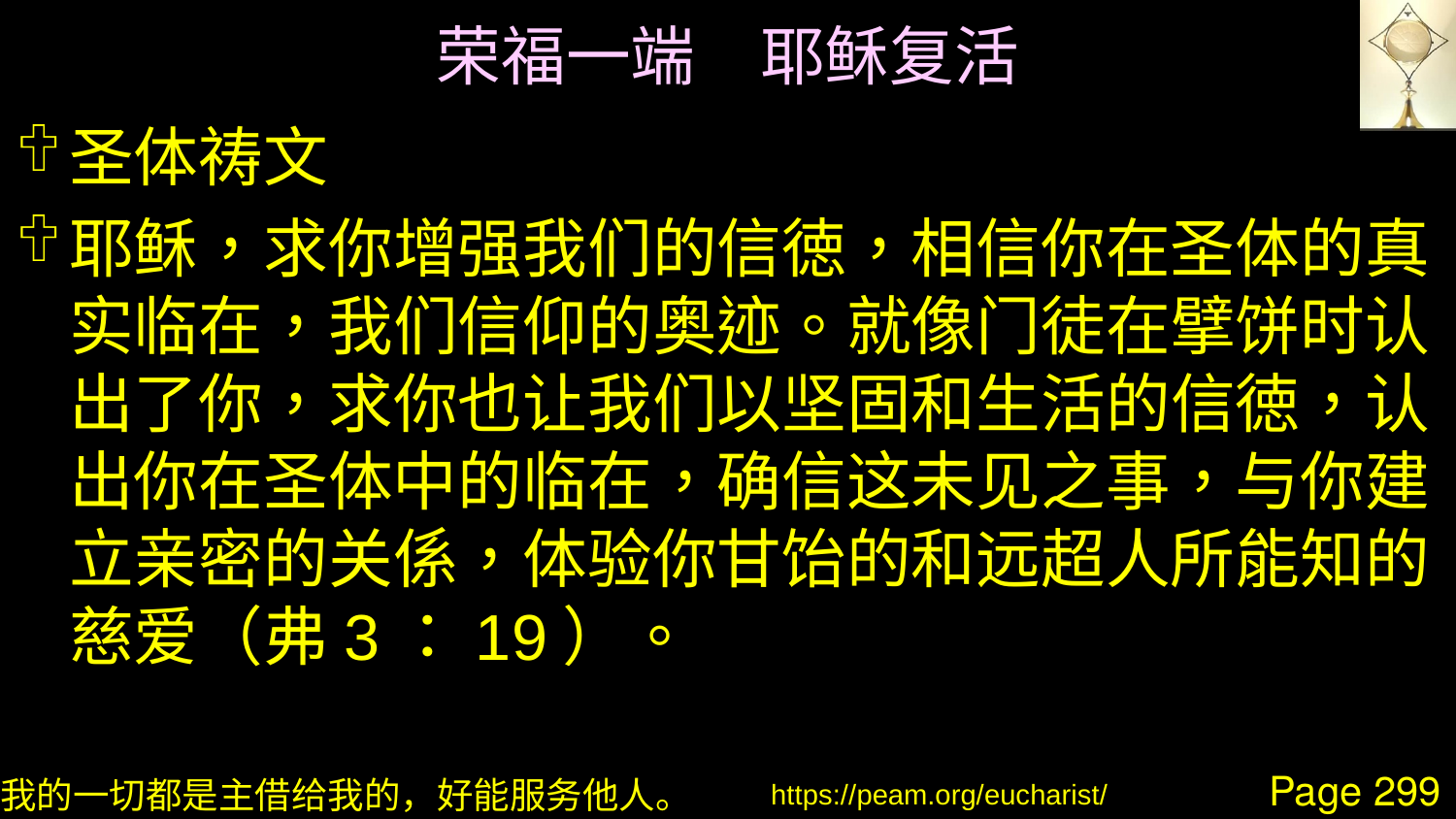

# 荣福一端　耶稣复活
圣体祷文
耶稣，求你增强我们的信徳，相信你在圣体的真实临在，我们信仰的奥迹。就像门徒在擘饼时认出了你，求你也让我们以坚固和生活的信徳，认出你在圣体中的临在，确信这未见之事，与你建立亲密的关係，体验你甘饴的和远超人所能知的慈爱（弗3：19）。